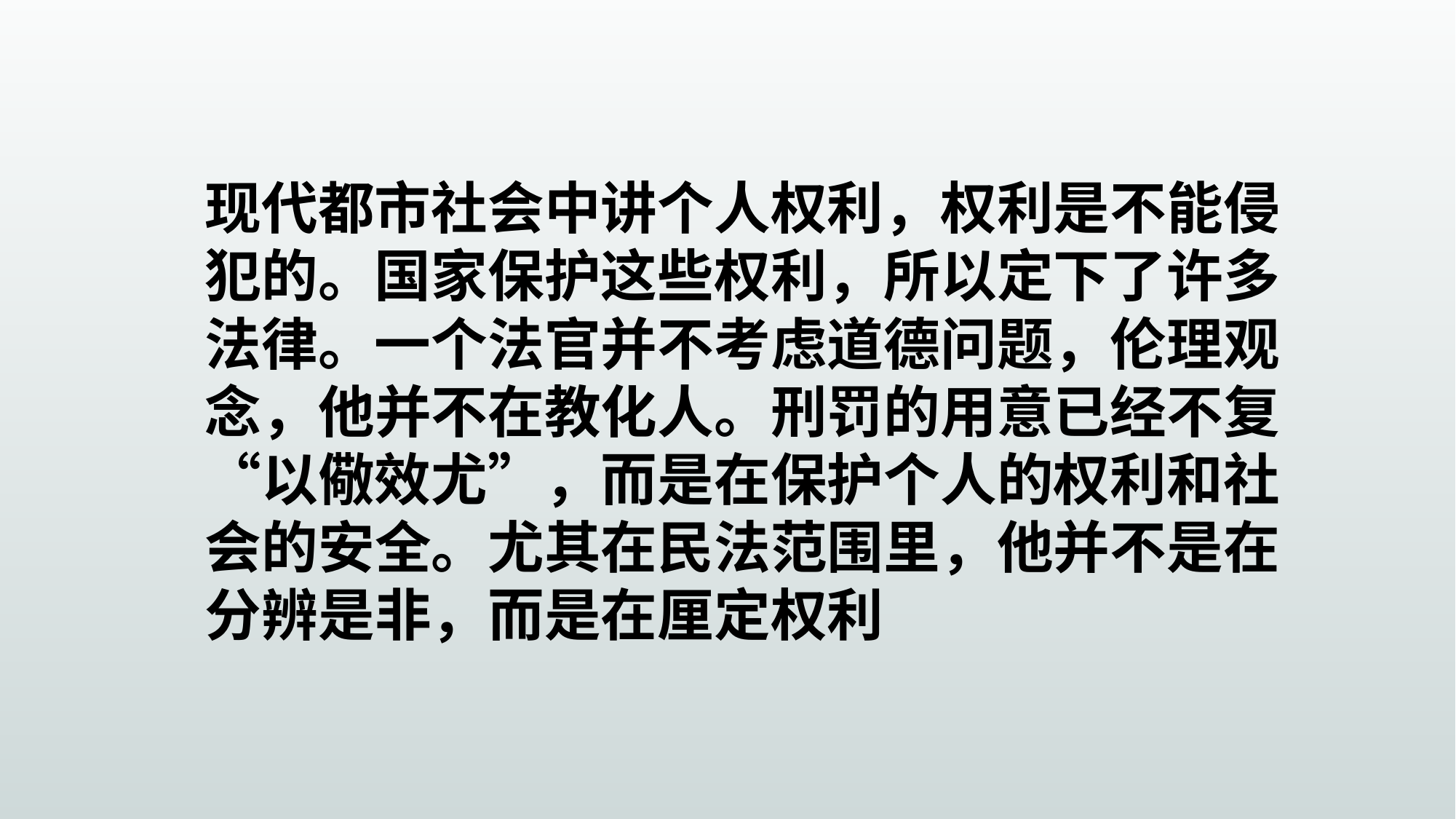

现代都市社会中讲个人权利，权利是不能侵犯的。国家保护这些权利，所以定下了许多法律。一个法官并不考虑道德问题，伦理观念，他并不在教化人。刑罚的用意已经不复“以儆效尤”，而是在保护个人的权利和社会的安全。尤其在民法范围里，他并不是在分辨是非，而是在厘定权利